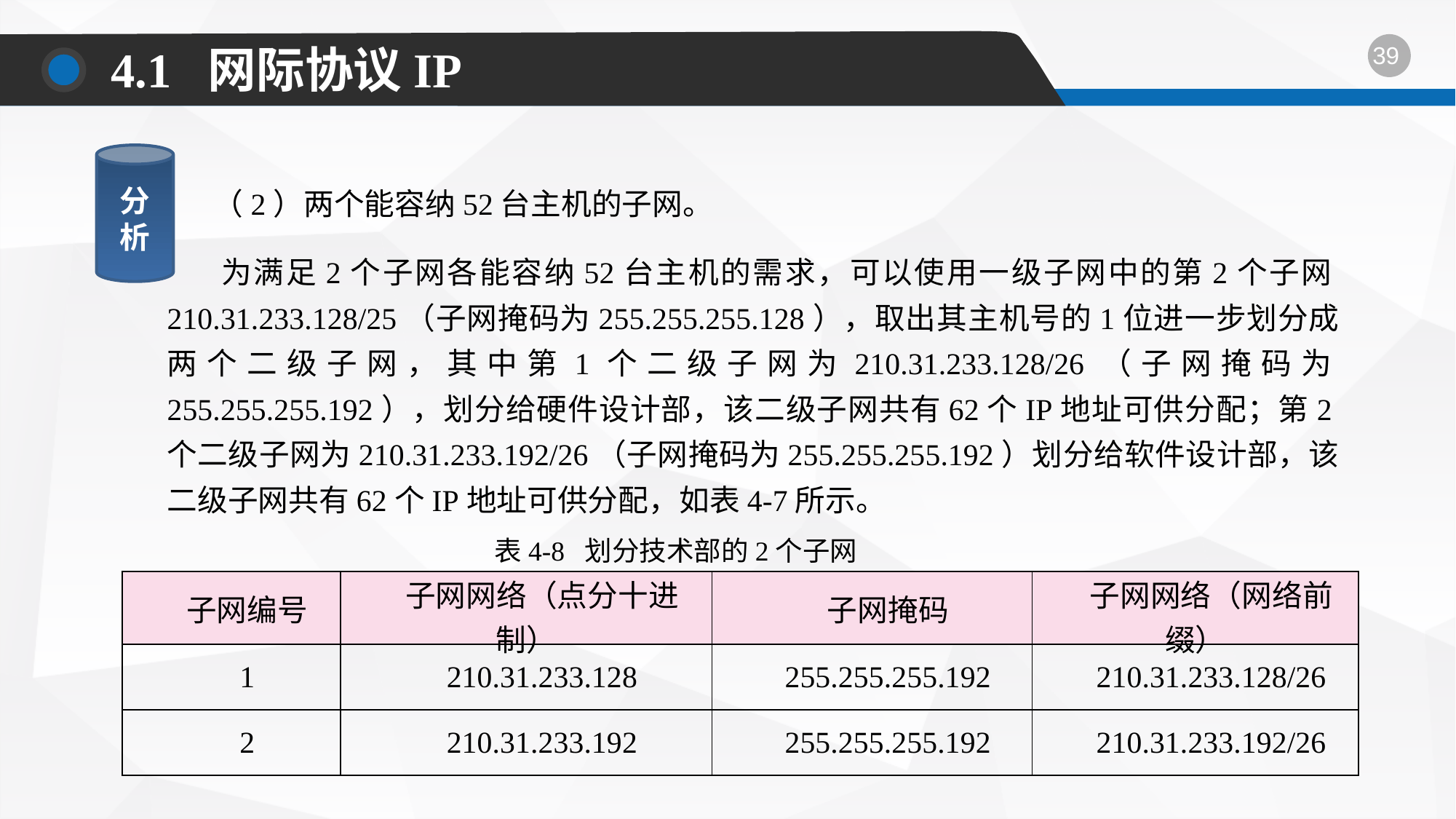

4.1  网际协议IP
分
析
（2）两个能容纳52台主机的子网。
为满足2个子网各能容纳52台主机的需求，可以使用一级子网中的第2个子网210.31.233.128/25（子网掩码为255.255.255.128），取出其主机号的1位进一步划分成两个二级子网，其中第1个二级子网为210.31.233.128/26（子网掩码为255.255.255.192），划分给硬件设计部，该二级子网共有62个IP地址可供分配；第2个二级子网为210.31.233.192/26（子网掩码为255.255.255.192）划分给软件设计部，该二级子网共有62个IP地址可供分配，如表4-7所示。
表4-8  划分技术部的2个子网
| 子网编号 | 子网网络（点分十进制） | 子网掩码 | 子网网络（网络前缀） |
| --- | --- | --- | --- |
| 1 | 210.31.233.128 | 255.255.255.192 | 210.31.233.128/26 |
| 2 | 210.31.233.192 | 255.255.255.192 | 210.31.233.192/26 |